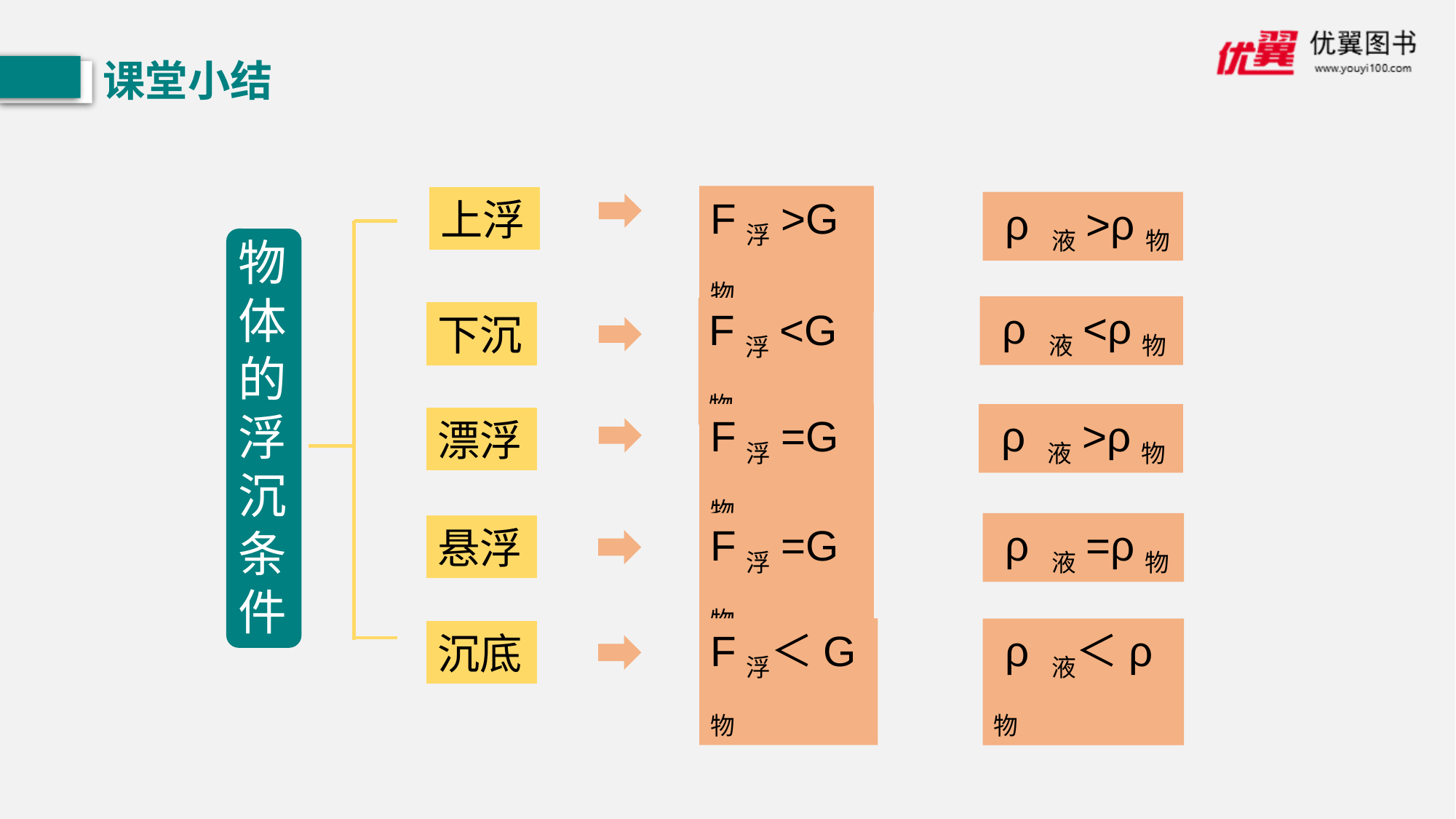

课堂小结

F浮>G物
上浮
 ρ 液>ρ物

物体的浮沉条件
 ρ 液<ρ物
F浮<G物
下沉

F浮=G物
 ρ 液>ρ物
漂浮

F浮=G物
 ρ 液=ρ物
悬浮

F浮＜G物
 ρ 液＜ρ物
沉底